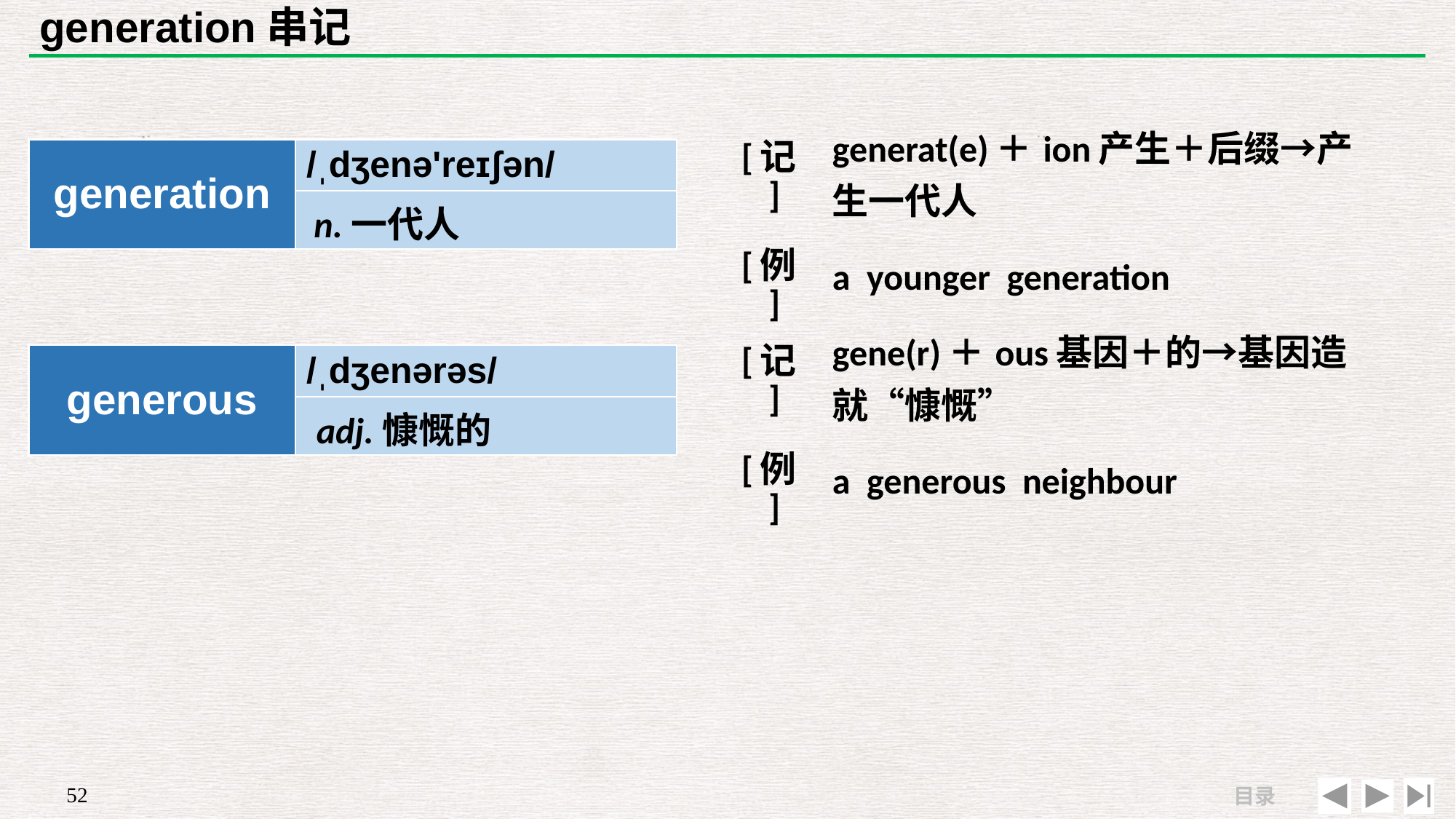

# generation串记

| [记] | generat(e)＋ion产生＋后缀→产生一代人 |
| --- | --- |
| [例] | a younger generation |
| generation | /ˌdʒenə'reɪʃən/ |
| --- | --- |
|  |  |
n.一代人
| [记] | gene(r)＋ous基因＋的→基因造就“慷慨” |
| --- | --- |
| [例] | a generous neighbour |
| generous | /ˌdʒenərəs/ |
| --- | --- |
|  |  |
adj.慷慨的